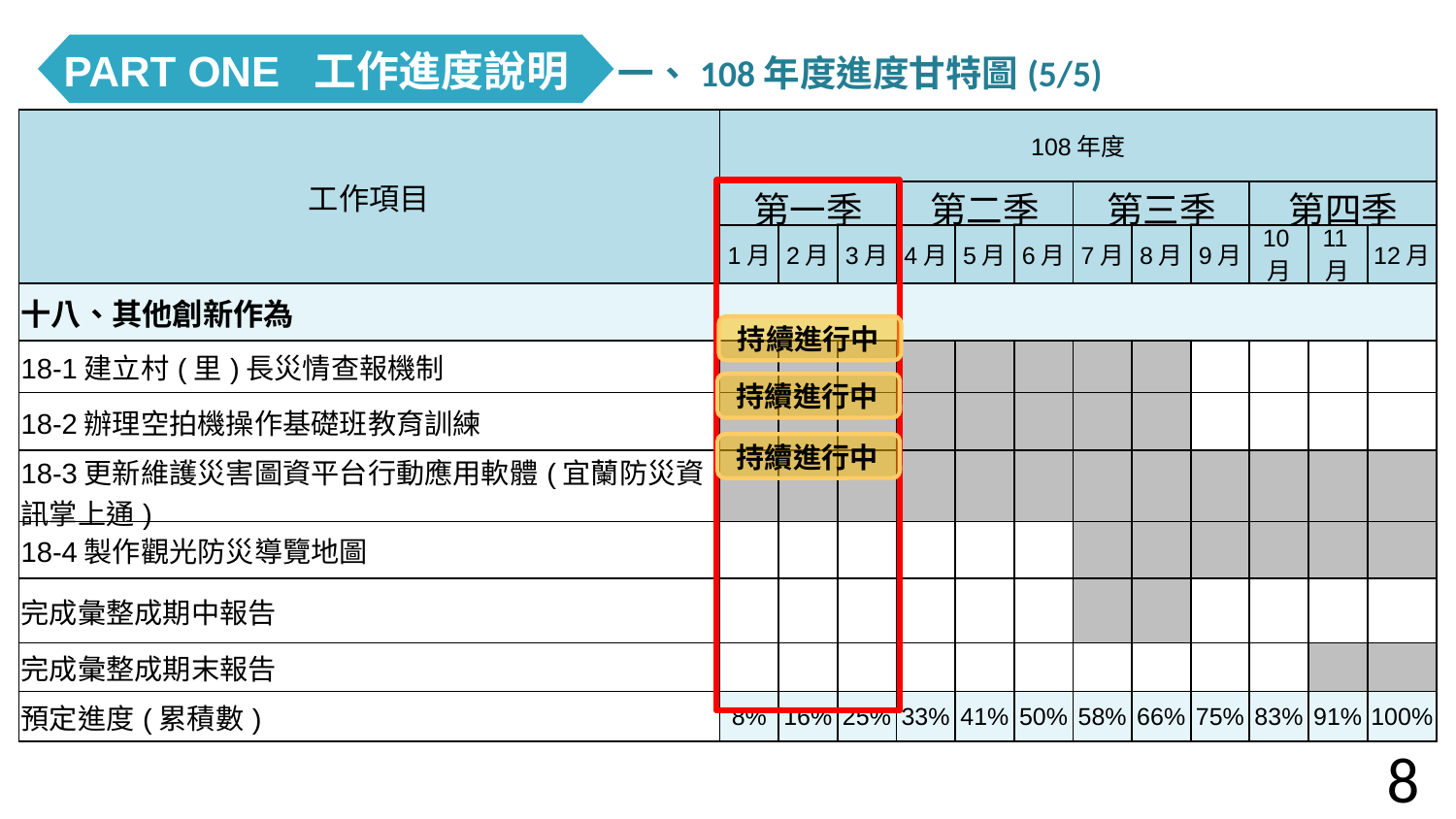

一、108年度進度甘特圖(5/5)

PART ONE  工作進度說明
| 工作項目 | 108年度 |  |  |  |  |  |  |  |  |  |  |  |
| --- | --- | --- | --- | --- | --- | --- | --- | --- | --- | --- | --- | --- |
|  | 第一季 |  |  | 第二季 |  |  | 第三季 |  |  | 第四季 |  |  |
|  | 1月 | 2月 | 3月 | 4月 | 5月 | 6月 | 7月 | 8月 | 9月 | 10月 | 11月 | 12月 |
| 十八、其他創新作為 |  |  |  |  |  |  |  |  |  |  |  |  |
| 18-1建立村(里)長災情查報機制 |  |  |  |  |  |  |  |  |  |  |  |  |
| 18-2辦理空拍機操作基礎班教育訓練 |  |  |  |  |  |  |  |  |  |  |  |  |
| 18-3更新維護災害圖資平台行動應用軟體(宜蘭防災資訊掌上通) |  |  |  |  |  |  |  |  |  |  |  |  |
| 18-4製作觀光防災導覽地圖 |  |  |  |  |  |  |  |  |  |  |  |  |
| 完成彙整成期中報告 |  |  |  |  |  |  |  |  |  |  |  |  |
| 完成彙整成期末報告 |  |  |  |  |  |  |  |  |  |  |  |  |
| 預定進度(累積數) | 8% | 16% | 25% | 33% | 41% | 50% | 58% | 66% | 75% | 83% | 91% | 100% |

持續進行中

持續進行中

持續進行中

8